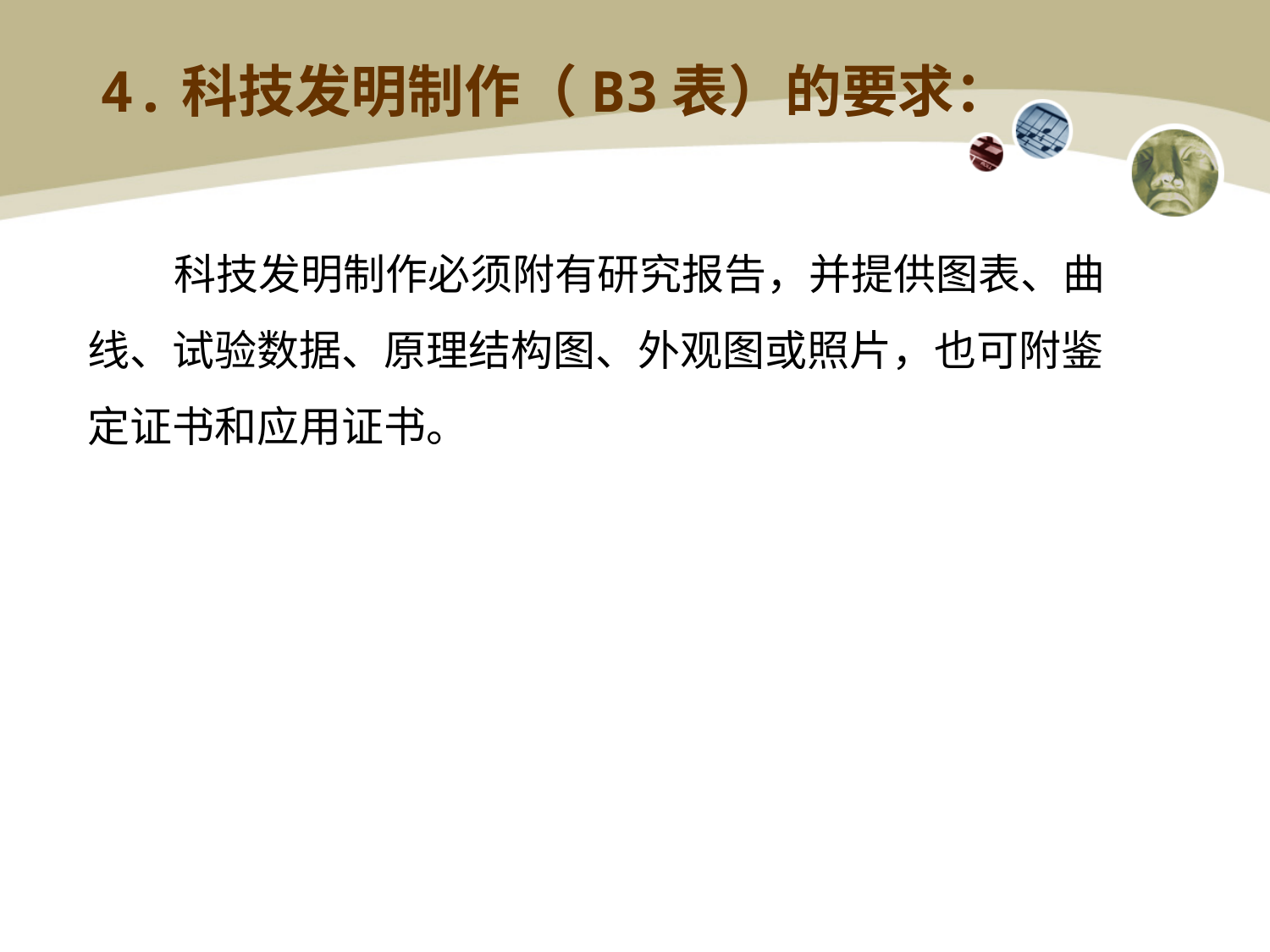

# 4.科技发明制作（B3表）的要求：
        科技发明制作必须附有研究报告，并提供图表、曲线、试验数据、原理结构图、外观图或照片，也可附鉴定证书和应用证书。